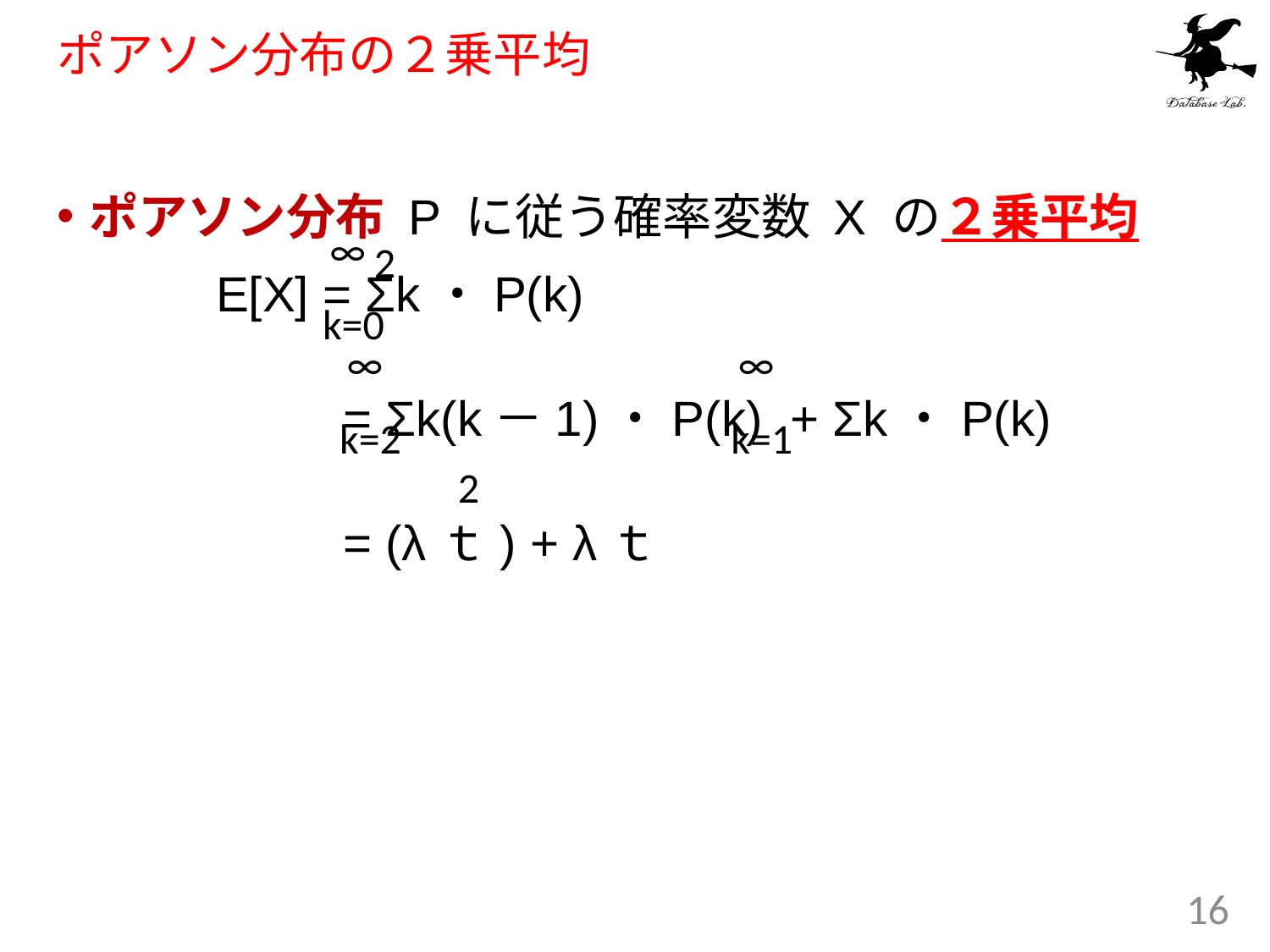

# ポアソン分布の２乗平均
ポアソン分布 P に従う確率変数 X の２乗平均
		E[X] = Σk・P(k)
			= Σk(k－1)・P(k)  + Σk・P(k)
			= (λｔ) + λｔ

∞
 k=0
2
∞
 k=2
∞
 k=1
2

16